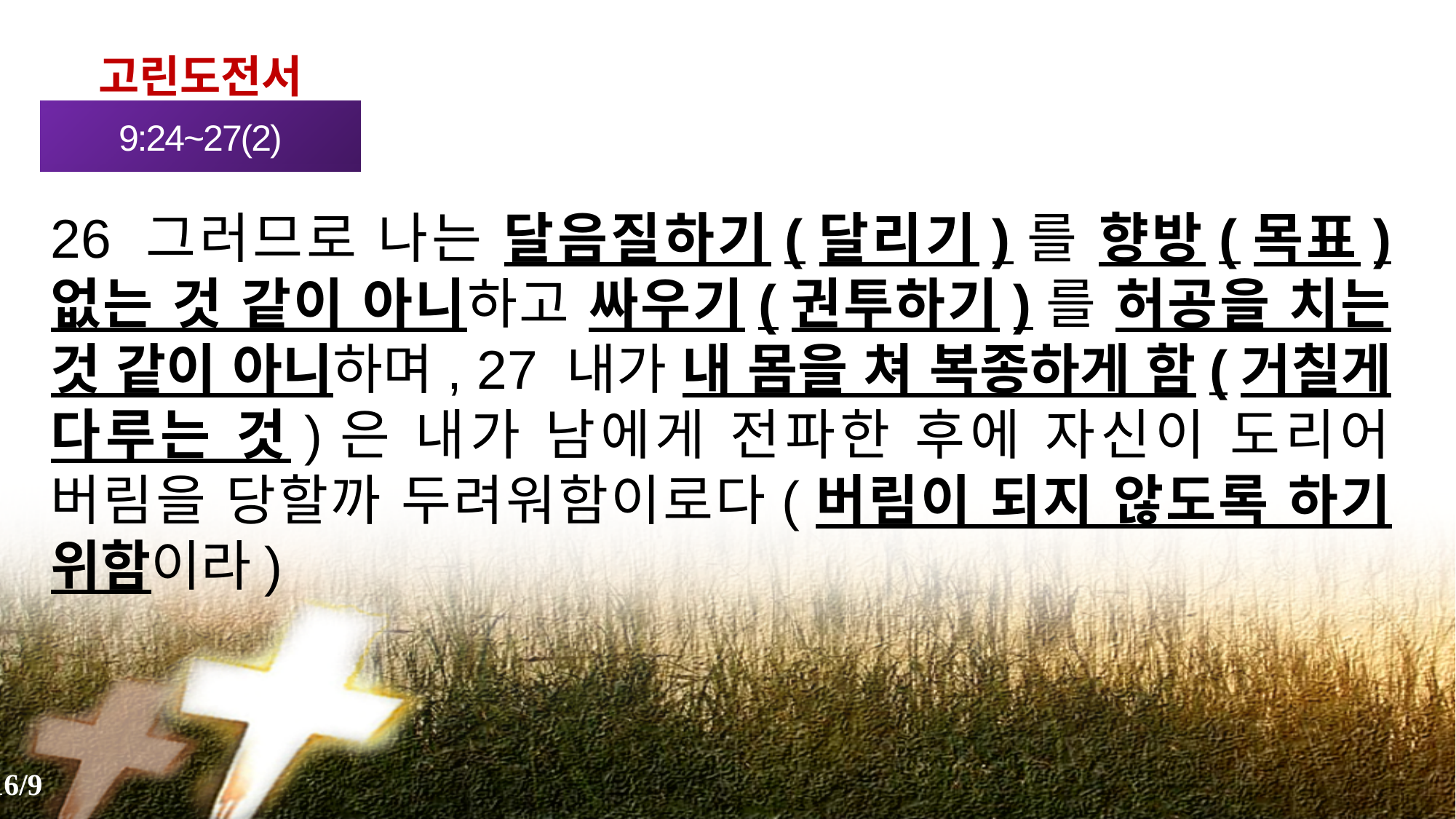

고린도전서

9:24~27(2)
26 그러므로 나는 달음질하기(달리기)를 향방(목표) 없는 것 같이 아니하고 싸우기(권투하기)를 허공을 치는 것 같이 아니하며, 27 내가 내 몸을 쳐 복종하게 함(거칠게 다루는 것)은 내가 남에게 전파한 후에 자신이 도리어 버림을 당할까 두려워함이로다(버림이 되지 않도록 하기 위함이라)